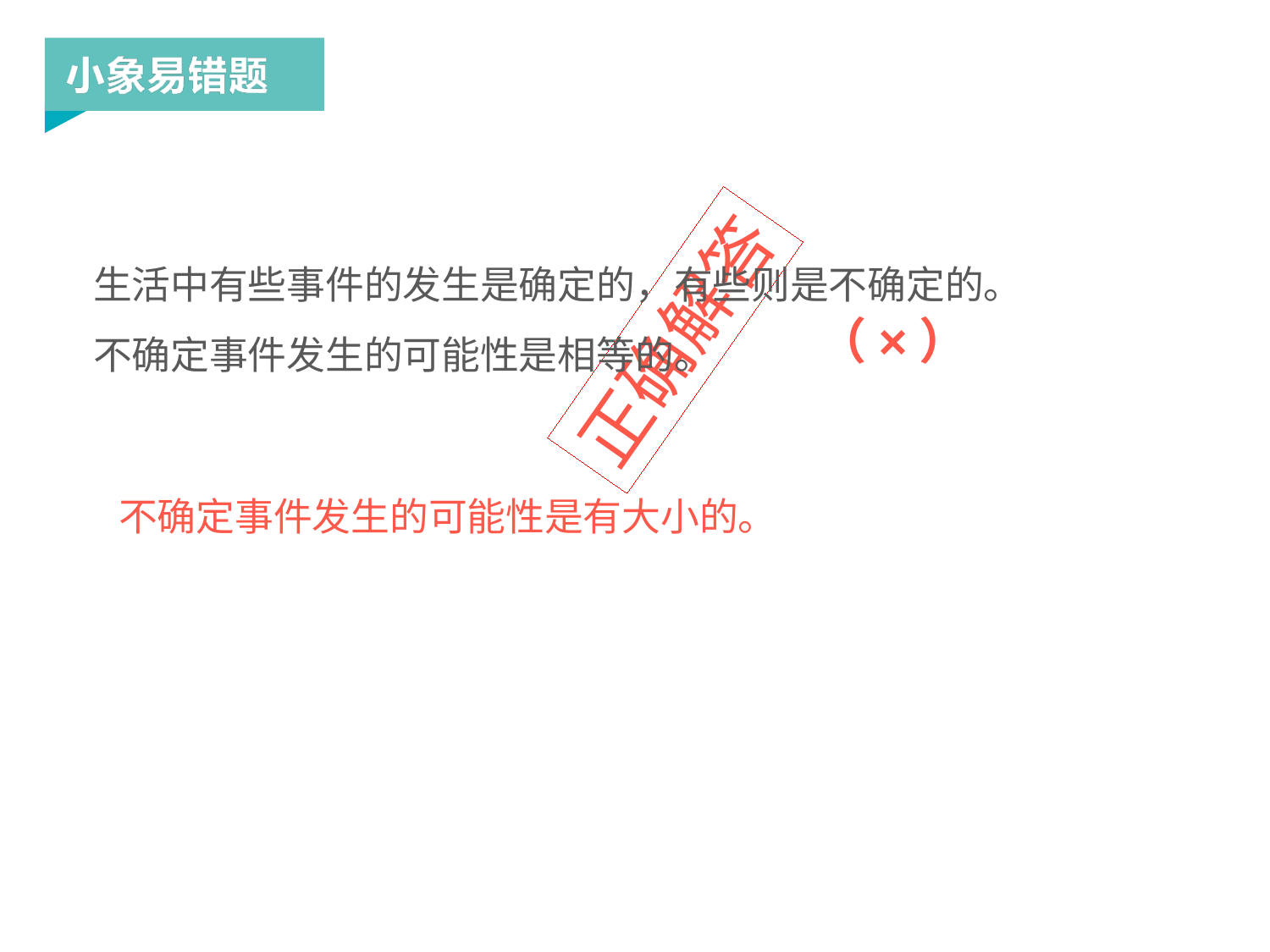

生活中有些事件的发生是确定的，有些则是不确定的。不确定事件发生的可能性是相等的。
正确解答
（×）
不确定事件发生的可能性是有大小的。